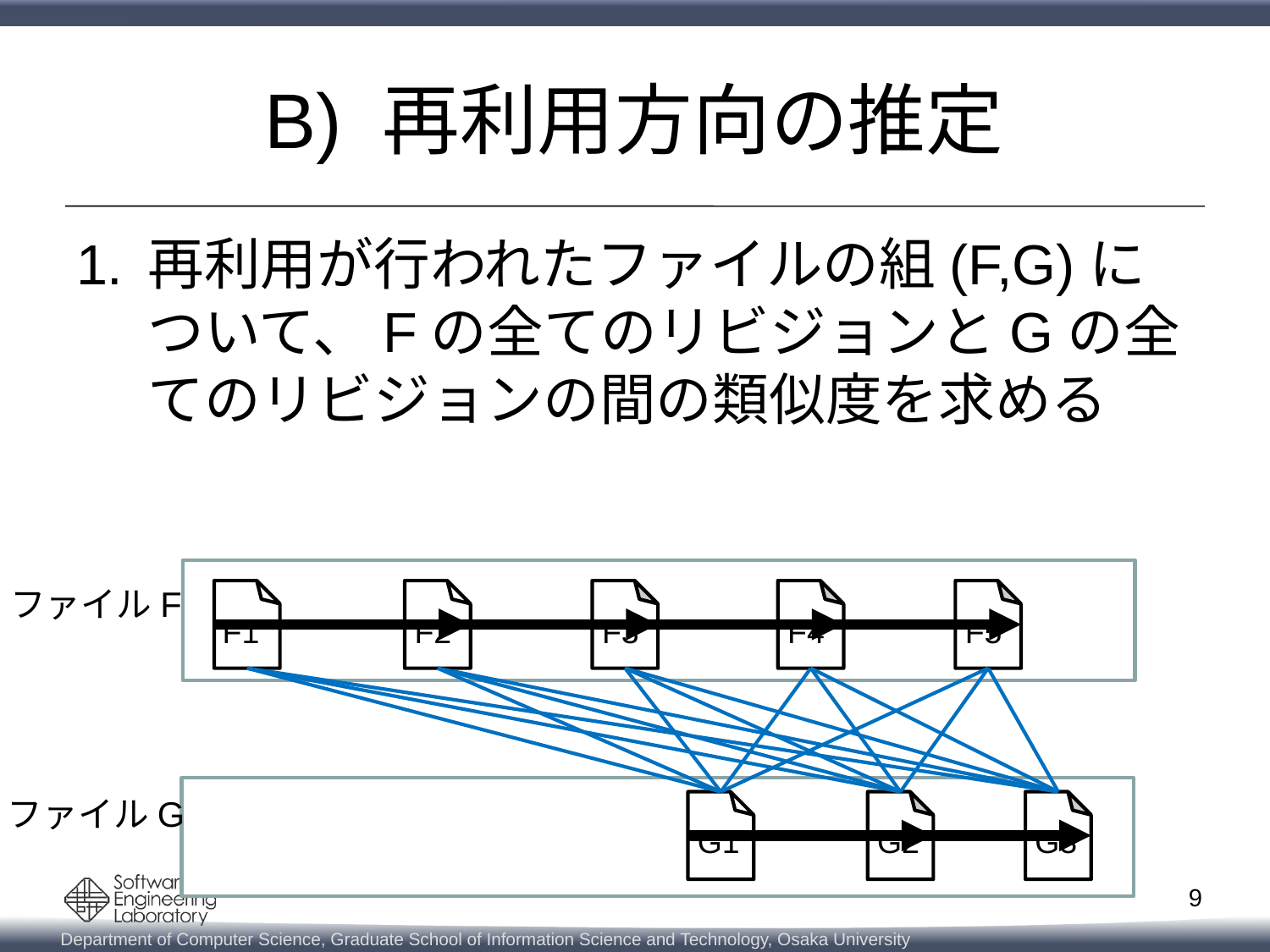

# B) 再利用方向の推定
再利用が行われたファイルの組(F,G)について、Fの全てのリビジョンとGの全てのリビジョンの間の類似度を求める

ファイルF

F1
F2
F3
F4
F5

ファイルG

G1
G2
G3
9